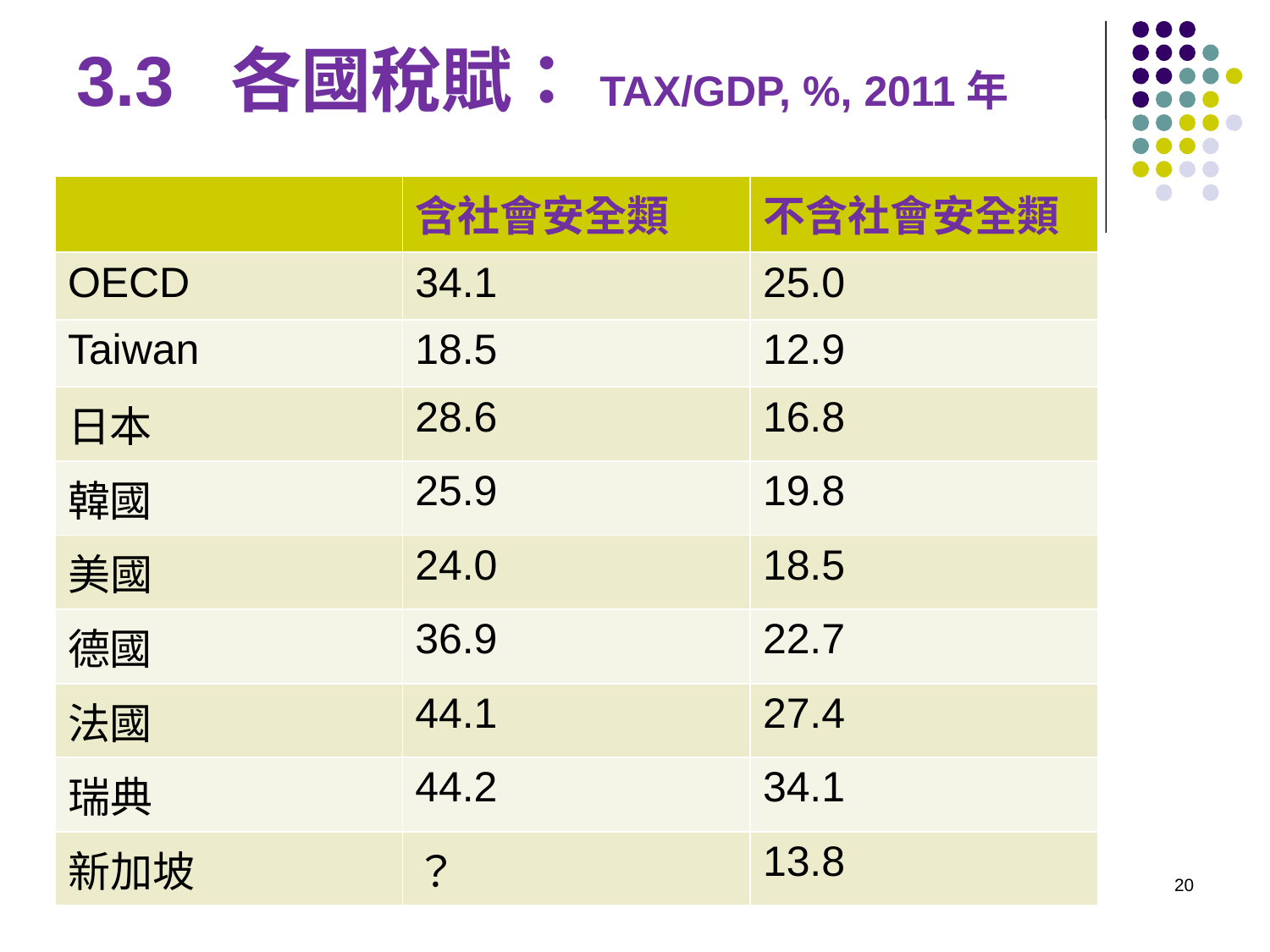

# 3.3  各國稅賦：TAX/GDP, %, 2011年
|  | 含社會安全類 | 不含社會安全類 |
| --- | --- | --- |
| OECD | 34.1 | 25.0 |
| Taiwan | 18.5 | 12.9 |
| 日本 | 28.6 | 16.8 |
| 韓國 | 25.9 | 19.8 |
| 美國 | 24.0 | 18.5 |
| 德國 | 36.9 | 22.7 |
| 法國 | 44.1 | 27.4 |
| 瑞典 | 44.2 | 34.1 |
| 新加坡 | ？ | 13.8 |
20